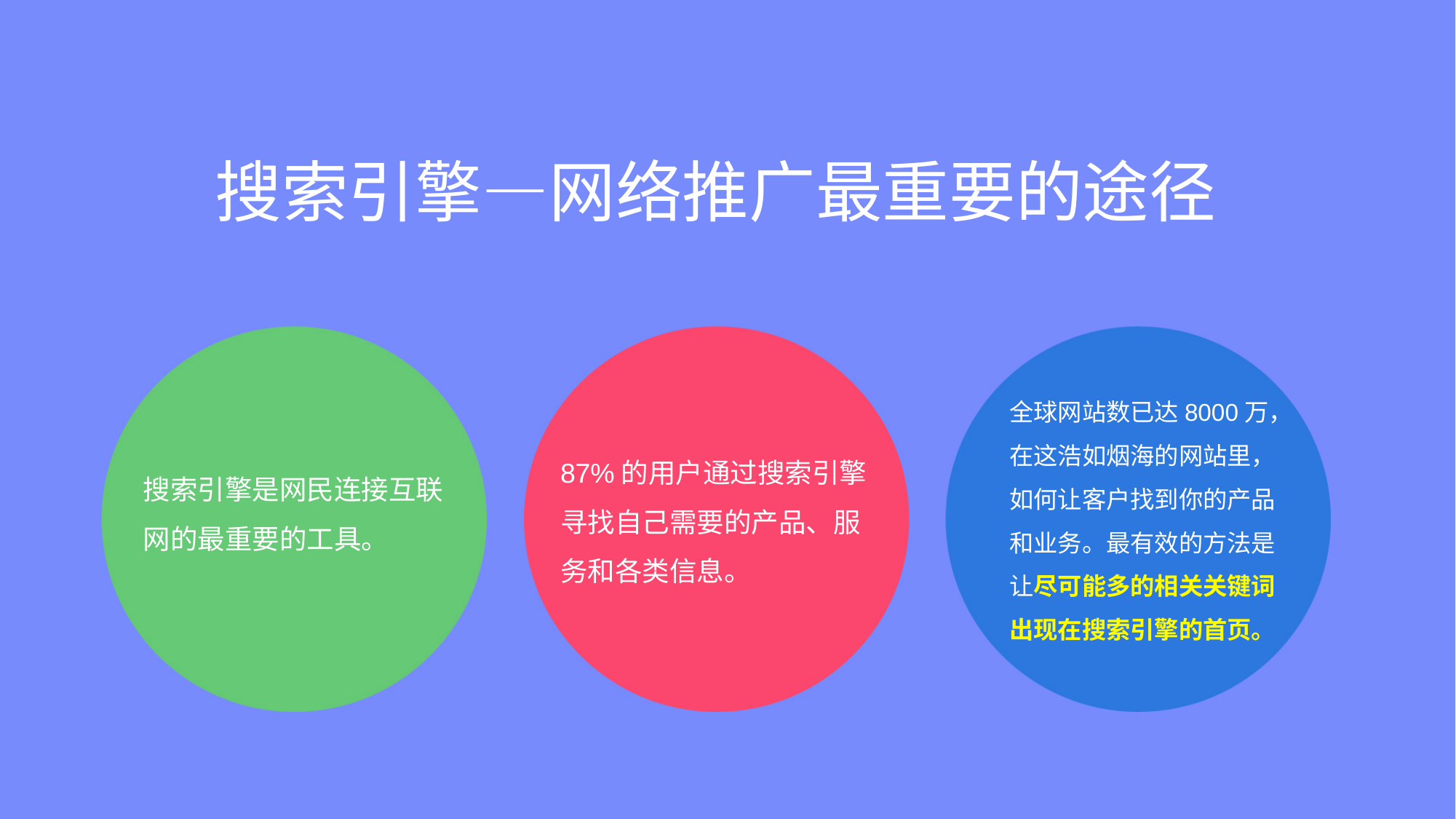

# 搜索引擎—网络推广最重要的途径
全球网站数已达8000万，在这浩如烟海的网站里，如何让客户找到你的产品和业务。最有效的方法是让尽可能多的相关关键词出现在搜索引擎的首页。

87%的用户通过搜索引擎寻找自己需要的产品、服务和各类信息。
搜索引擎是网民连接互联网的最重要的工具。